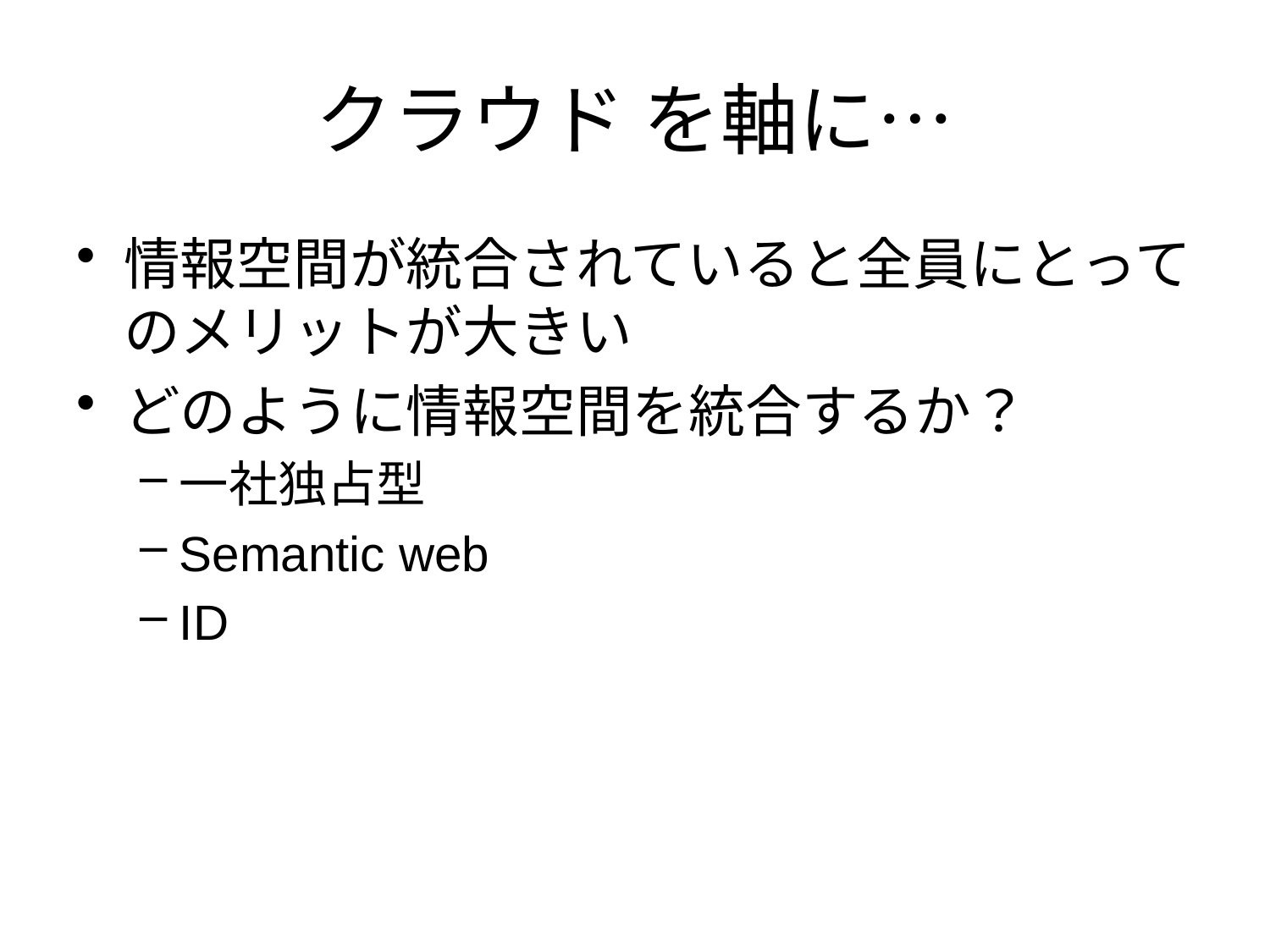

# クラウド を軸に…
情報空間が統合されていると全員にとってのメリットが大きい
どのように情報空間を統合するか？
一社独占型
Semantic web
ID